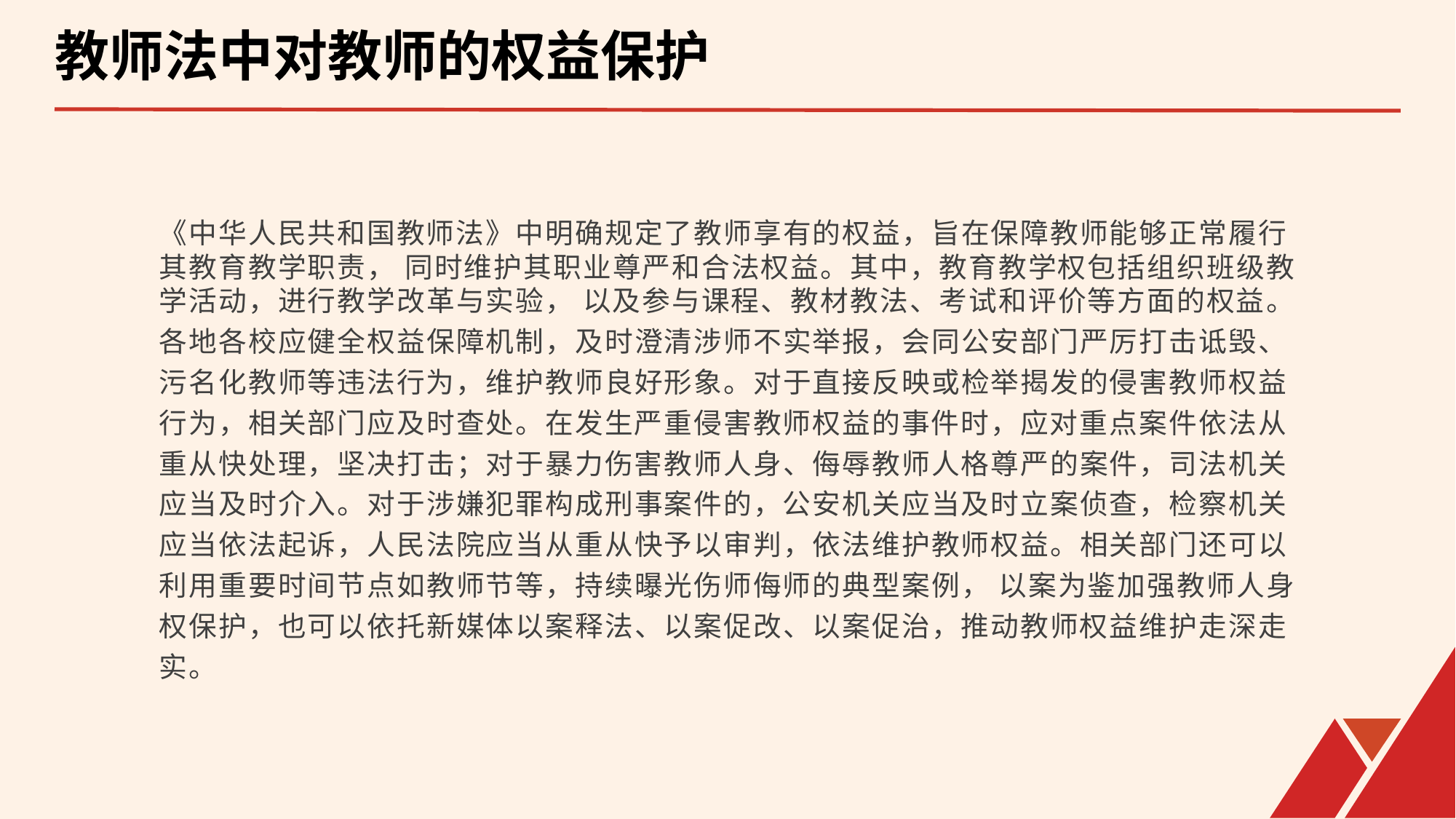

教师法中对教师的权益保护
《中华人民共和国教师法》中明确规定了教师享有的权益，旨在保障教师能够正常履行其教育教学职责， 同时维护其职业尊严和合法权益。其中，教育教学权包括组织班级教学活动，进行教学改革与实验， 以及参与课程、教材教法、考试和评价等方面的权益。
各地各校应健全权益保障机制，及时澄清涉师不实举报，会同公安部门严厉打击诋毁、污名化教师等违法行为，维护教师良好形象。对于直接反映或检举揭发的侵害教师权益行为，相关部门应及时查处。在发生严重侵害教师权益的事件时，应对重点案件依法从重从快处理，坚决打击；对于暴力伤害教师人身、侮辱教师人格尊严的案件，司法机关应当及时介入。对于涉嫌犯罪构成刑事案件的，公安机关应当及时立案侦查，检察机关应当依法起诉，人民法院应当从重从快予以审判，依法维护教师权益。相关部门还可以利用重要时间节点如教师节等，持续曝光伤师侮师的典型案例， 以案为鉴加强教师人身权保护，也可以依托新媒体以案释法、以案促改、以案促治，推动教师权益维护走深走实。